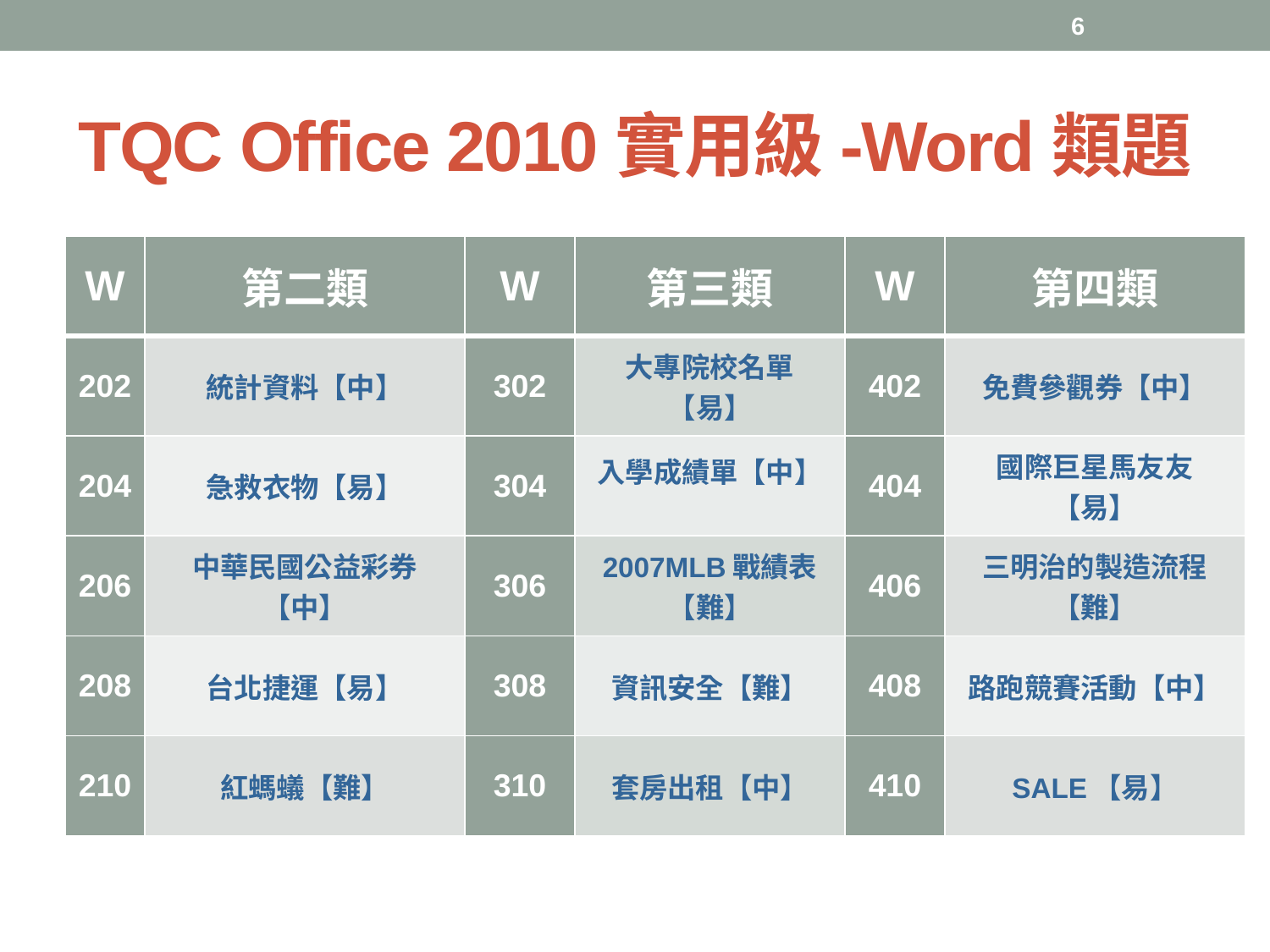

6
# TQC Office 2010實用級-Word類題
| W | 第二類 | W | 第三類 | W | 第四類 |
| --- | --- | --- | --- | --- | --- |
| 202 | 統計資料【中】 | 302 | 大專院校名單【易】 | 402 | 免費參觀券【中】 |
| 204 | 急救衣物【易】 | 304 | 入學成績單【中】 | 404 | 國際巨星馬友友【易】 |
| 206 | 中華民國公益彩券【中】 | 306 | 2007MLB戰績表【難】 | 406 | 三明治的製造流程【難】 |
| 208 | 台北捷運【易】 | 308 | 資訊安全【難】 | 408 | 路跑競賽活動【中】 |
| 210 | 紅螞蟻【難】 | 310 | 套房出租【中】 | 410 | SALE【易】 |